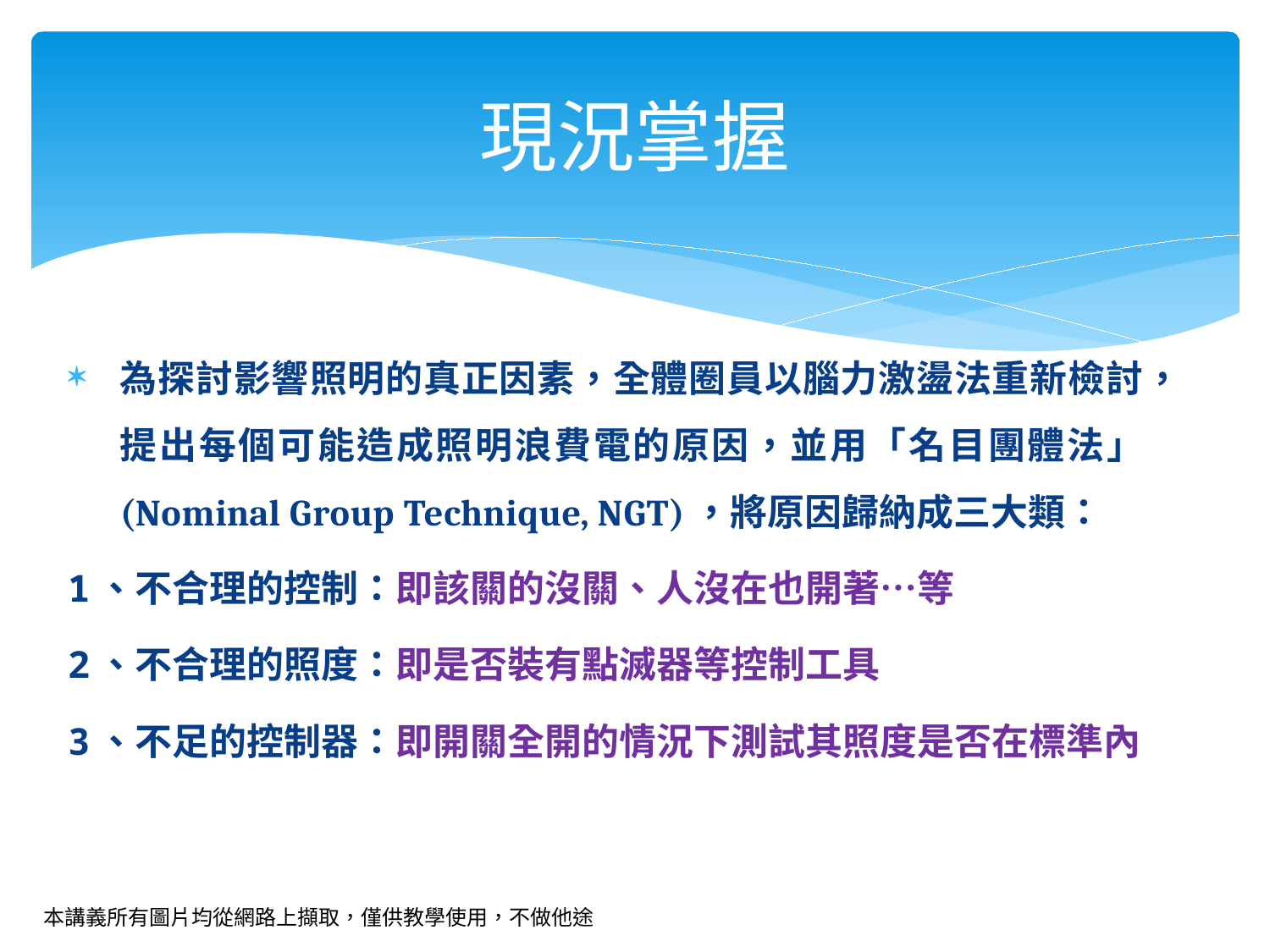

# 現況掌握
為探討影響照明的真正因素，全體圈員以腦力激盪法重新檢討，提出每個可能造成照明浪費電的原因，並用「名目團體法」 (Nominal Group Technique, NGT)，將原因歸納成三大類：
1、不合理的控制：即該關的沒關、人沒在也開著…等
2、不合理的照度：即是否裝有點滅器等控制工具
3、不足的控制器：即開關全開的情況下測試其照度是否在標準內